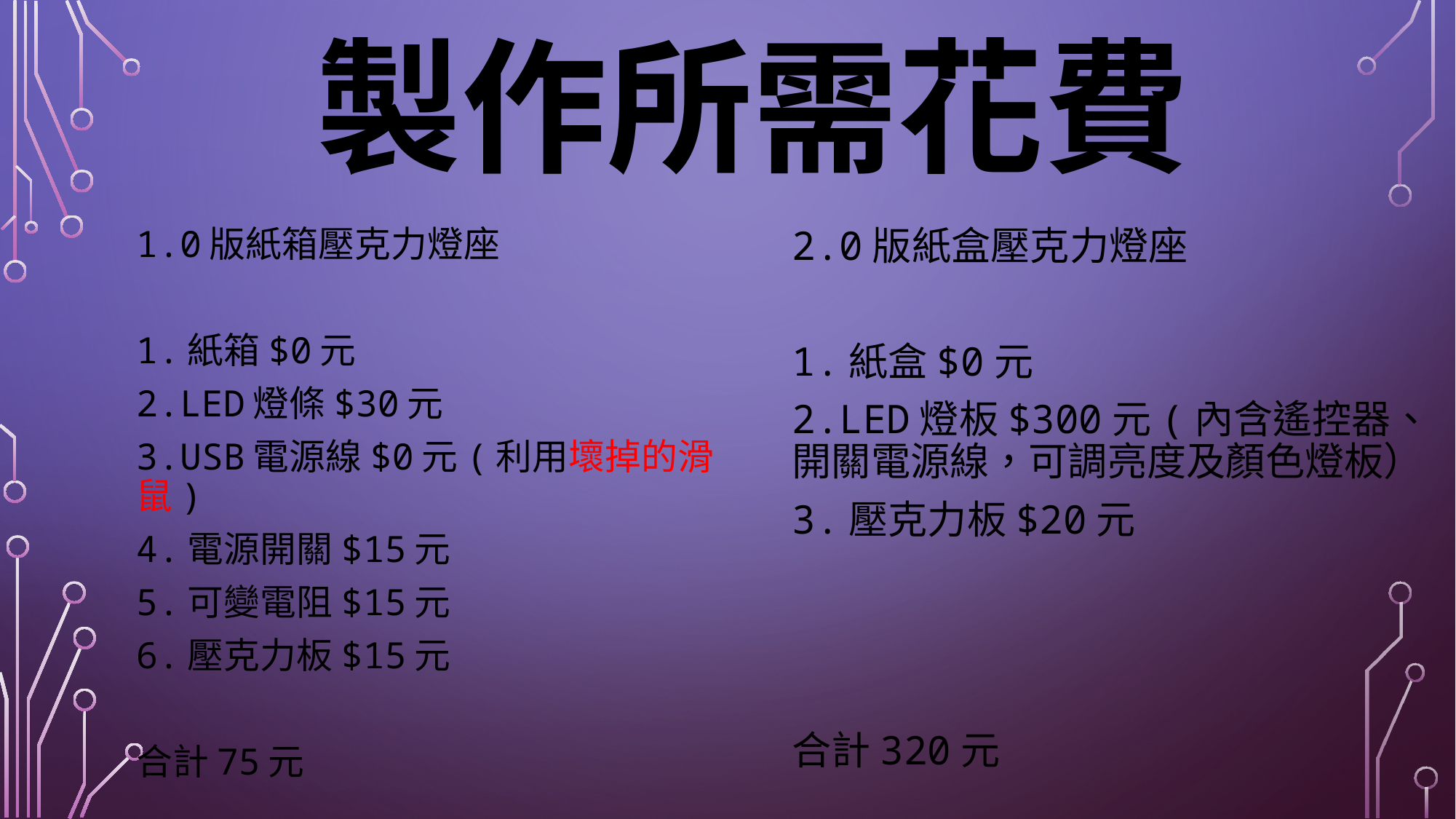

# 製作所需花費
2.0版紙盒壓克力燈座

1.紙盒$0元
2.LED燈板$300元(內含遙控器、開關電源線，可調亮度及顏色燈板）
3.壓克力板$20元

合計320元
1.0版紙箱壓克力燈座

1.紙箱$0元
2.LED燈條$30元
3.USB電源線$0元(利用壞掉的滑鼠)
4.電源開關$15元
5.可變電阻$15元
6.壓克力板$15元

合計75元